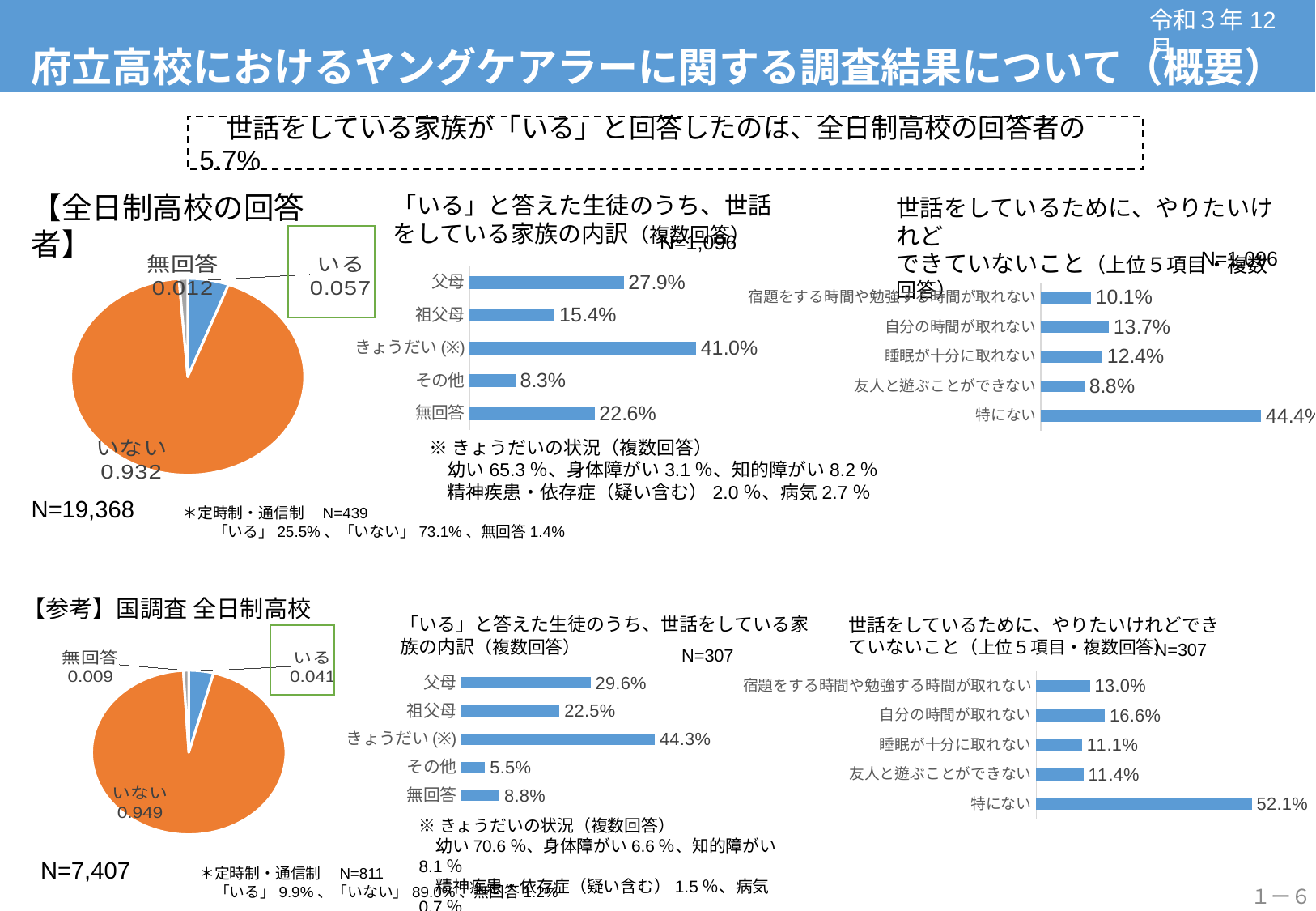

令和３年12月
府立高校におけるヤングケアラーに関する調査結果について（概要）
　世話をしている家族が「いる」と回答したのは、全日制高校の回答者の5.7%
【全日制高校の回答者】
「いる」と答えた生徒のうち、世話をしている家族の内訳（複数回答）
世話をしているために、やりたいけれど
できていないこと（上位５項目・複数回答）

### Chart

| Category | 回答数 |
|---|---|
| いる | 0.057 |
| いない | 0.932 |
| 無回答 | 0.012 |
N=1,096
N=1,096

### Chart

| Category | 系列 1 |
|---|---|
| 無回答 | 0.22627737226277372 |
| その他 | 0.08302919708029197 |
| きょうだい(※) | 0.41 |
| 祖父母 | 0.154 |
| 父母 | 0.279 |

### Chart

| Category | 系列 1 |
|---|---|
| 特にない | 0.444 |
| 友人と遊ぶことができない | 0.088 |
| 睡眠が十分に取れない | 0.124 |
| 自分の時間が取れない | 0.137 |
| 宿題をする時間や勉強する時間が取れない | 0.101 |
※きょうだいの状況（複数回答）
　幼い65.3％、身体障がい3.1％、知的障がい8.2％
　精神疾患・依存症（疑い含む）2.0％、病気2.7％

N=19,368
＊定時制・通信制　N=439
　　「いる」25.5%、「いない」73.1%、無回答1.4%
【参考】国調査 全日制高校
「いる」と答えた生徒のうち、世話をしている家族の内訳（複数回答）
世話をしているために、やりたいけれどできていないこと（上位５項目・複数回答）

### Chart

| Category | 回答数 |
|---|---|
| いる | 0.041 |
| いない | 0.949 |
| 無回答 | 0.009 |
N=307
N=307

### Chart

| Category | 系列 1 |
|---|---|
| 無回答 | 0.088 |
| その他 | 0.055 |
| きょうだい(※) | 0.443 |
| 祖父母 | 0.225 |
| 父母 | 0.296 |

### Chart

| Category | 系列 1 |
|---|---|
| 特にない | 0.521 |
| 友人と遊ぶことができない | 0.114 |
| 睡眠が十分に取れない | 0.111 |
| 自分の時間が取れない | 0.166 |
| 宿題をする時間や勉強する時間が取れない | 0.13 |
※きょうだいの状況（複数回答）
　幼い70.6％、身体障がい6.6％、知的障がい8.1％
　精神疾患・依存症（疑い含む）1.5％、病気 0.7％
N=7,407
＊定時制・通信制　N=811
　「いる」9.9%、「いない」89.0%、無回答1.2%
１ー６